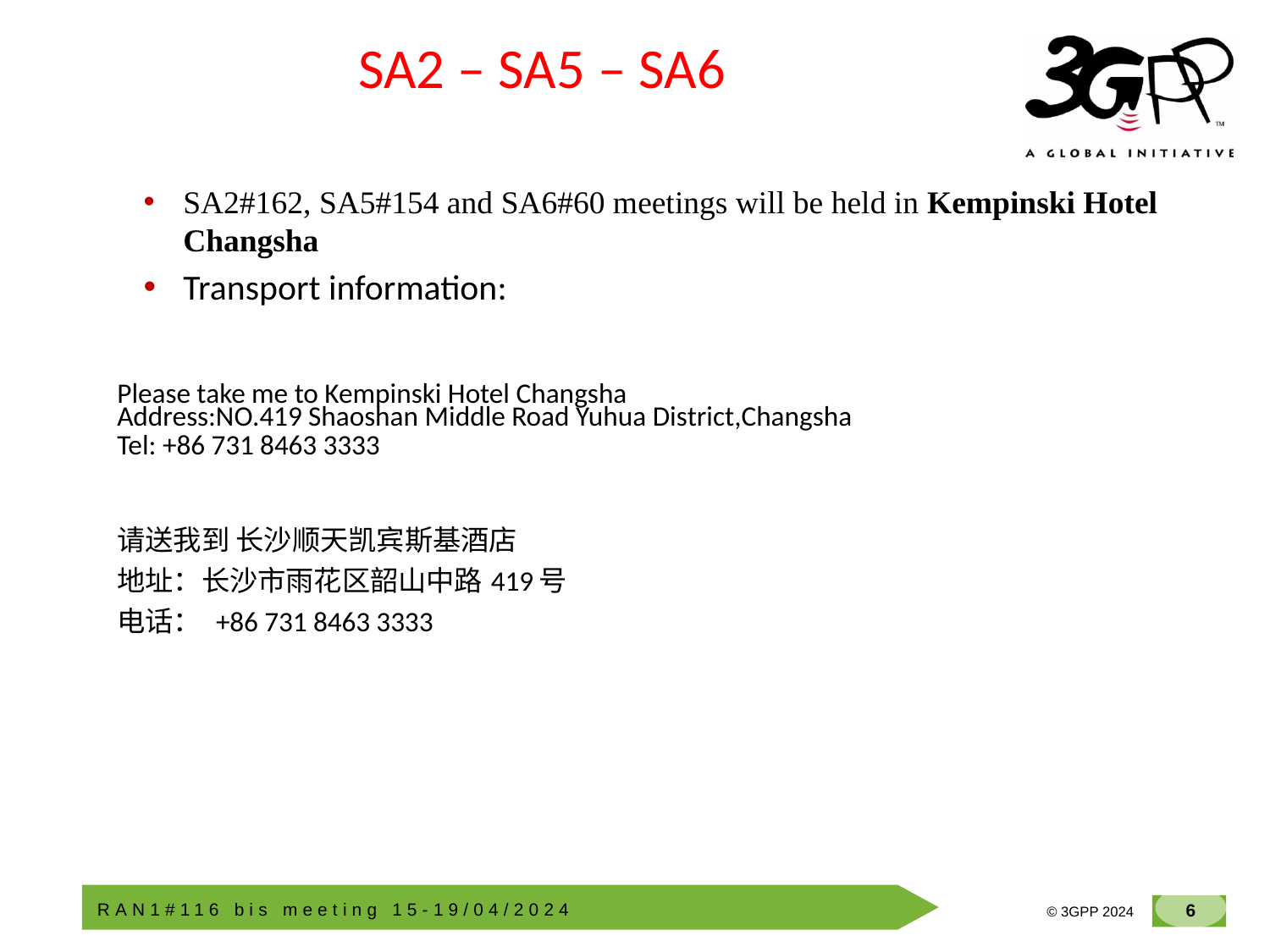

# SA2 – SA5 – SA6
SA2#162, SA5#154 and SA6#60 meetings will be held in Kempinski Hotel Changsha
Transport information:

| Please take me to Kempinski Hotel Changsha Address:NO.419 Shaoshan Middle Road Yuhua District,Changsha Tel: +86 731 8463 3333 请送我到 长沙顺天凯宾斯基酒店 地址：长沙市雨花区韶山中路419号 电话： +86 731 8463 3333 |
| --- |